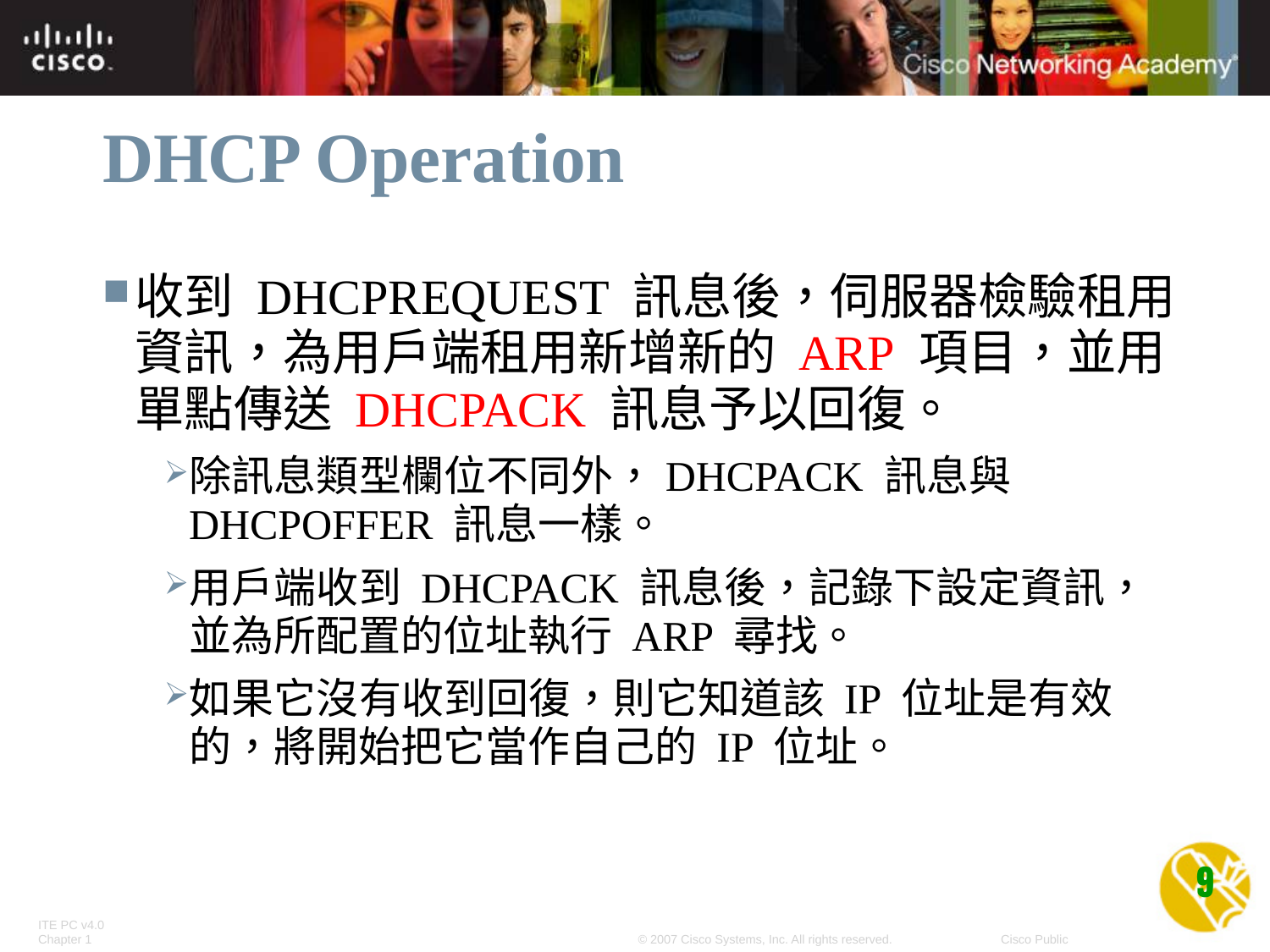

# DHCP Operation
收到 DHCPREQUEST 訊息後，伺服器檢驗租用資訊，為用戶端租用新增新的 ARP 項目，並用單點傳送 DHCPACK 訊息予以回復。
除訊息類型欄位不同外，DHCPACK 訊息與 DHCPOFFER 訊息一樣。
用戶端收到 DHCPACK 訊息後，記錄下設定資訊，並為所配置的位址執行 ARP 尋找。
如果它沒有收到回復，則它知道該 IP 位址是有效的，將開始把它當作自己的 IP 位址。